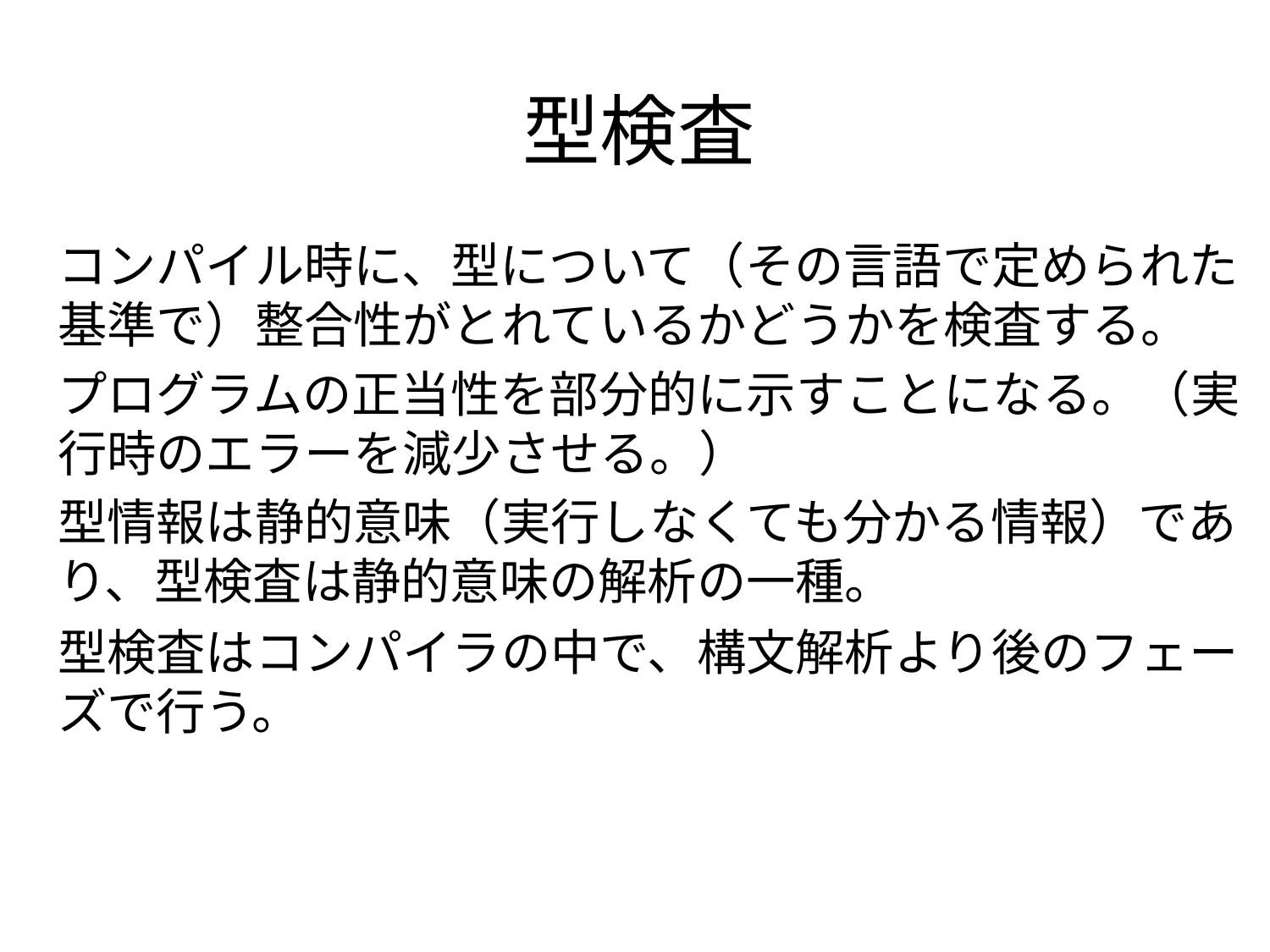

# 型検査
コンパイル時に、型について（その言語で定められた基準で）整合性がとれているかどうかを検査する。
プログラムの正当性を部分的に示すことになる。（実行時のエラーを減少させる。）
型情報は静的意味（実行しなくても分かる情報）であり、型検査は静的意味の解析の一種。
型検査はコンパイラの中で、構文解析より後のフェーズで行う。